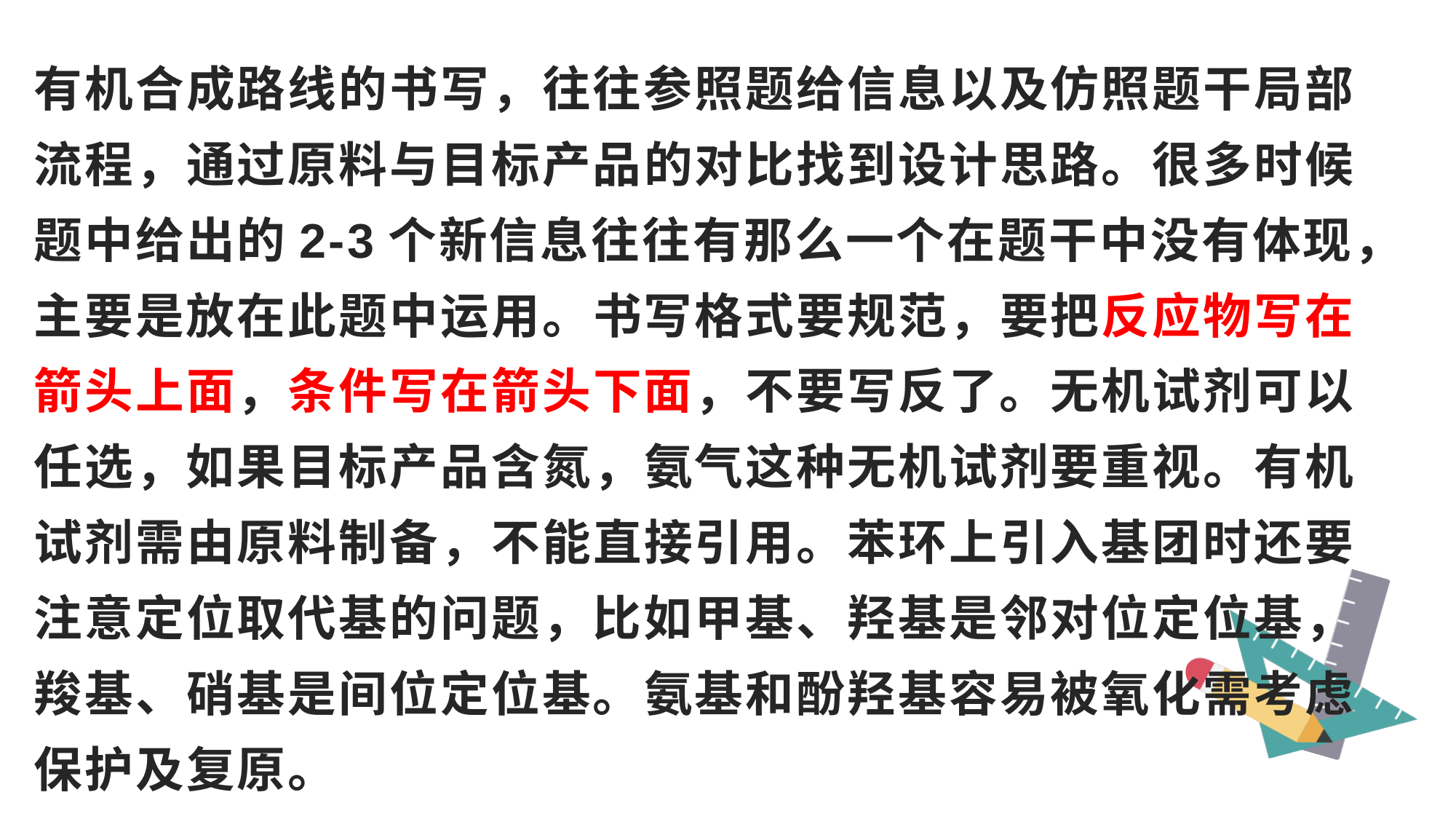

有机合成路线的书写，往往参照题给信息以及仿照题干局部流程，通过原料与目标产品的对比找到设计思路。很多时候题中给出的2-3个新信息往往有那么一个在题干中没有体现，主要是放在此题中运用。书写格式要规范，要把反应物写在箭头上面，条件写在箭头下面，不要写反了。无机试剂可以任选，如果目标产品含氮，氨气这种无机试剂要重视。有机试剂需由原料制备，不能直接引用。苯环上引入基团时还要注意定位取代基的问题，比如甲基、羟基是邻对位定位基，羧基、硝基是间位定位基。氨基和酚羟基容易被氧化需考虑保护及复原。